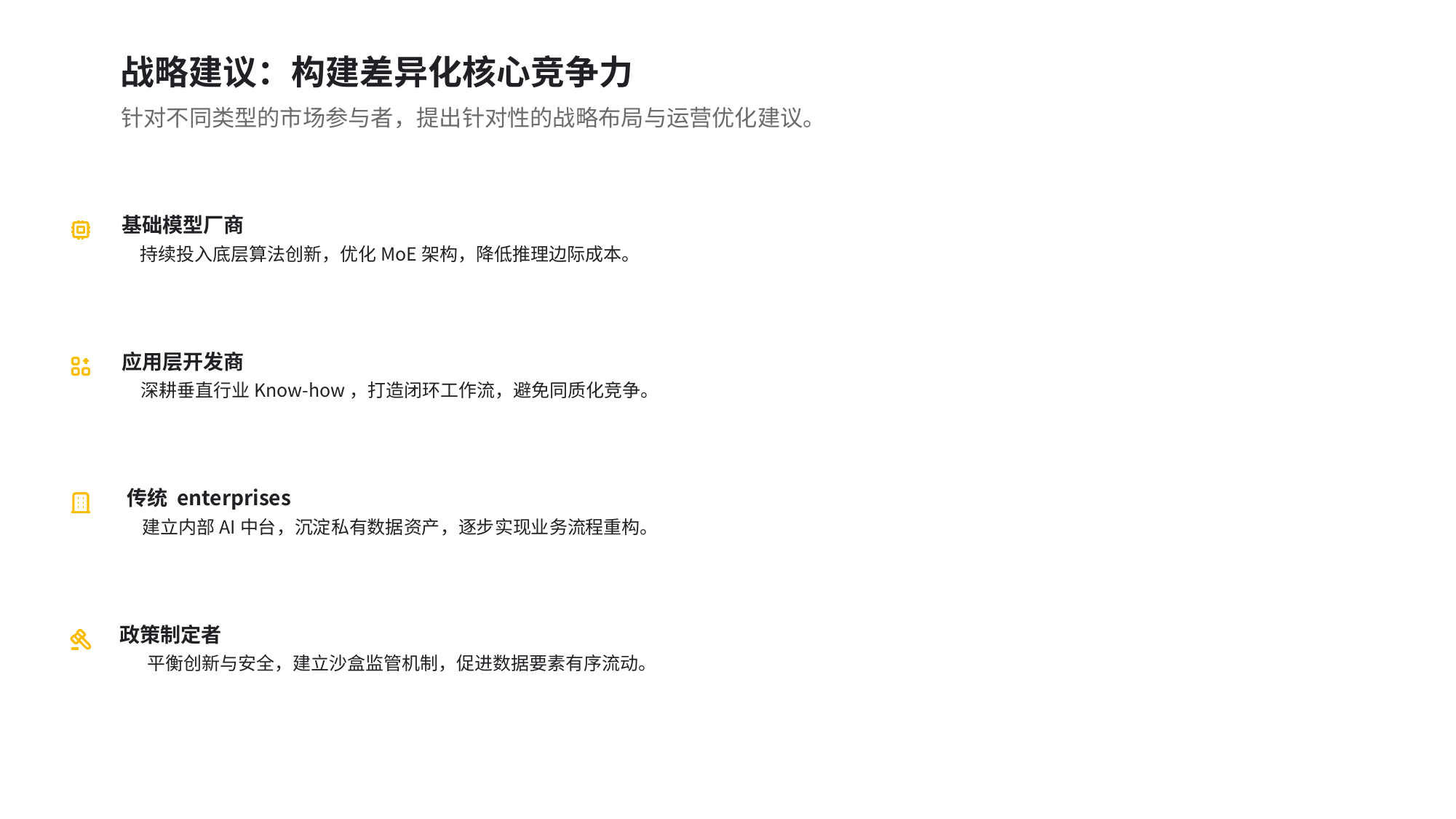

战略建议：构建差异化核心竞争力
针对不同类型的市场参与者，提出针对性的战略布局与运营优化建议。
基础模型厂商

持续投入底层算法创新，优化MoE架构，降低推理边际成本。
应用层开发商

深耕垂直行业Know-how，打造闭环工作流，避免同质化竞争。
传统 enterprises

建立内部AI中台，沉淀私有数据资产，逐步实现业务流程重构。
政策制定者

平衡创新与安全，建立沙盒监管机制，促进数据要素有序流动。